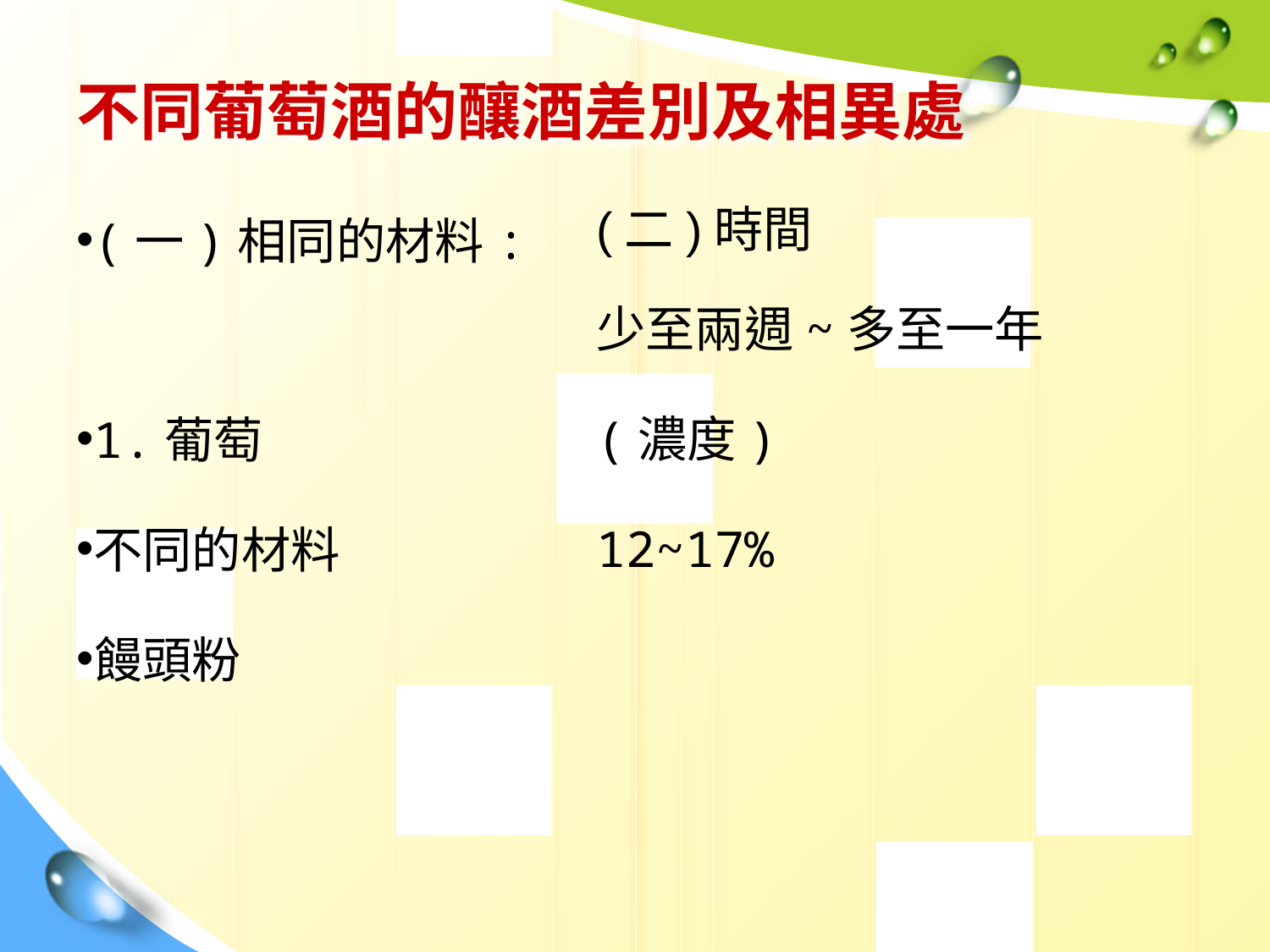

# 不同葡萄酒的釀酒差別及相異處
(一)相同的材料:
1.葡萄
不同的材料
饅頭粉

(二)時間
少至兩週~多至一年
(濃度)
12~17%